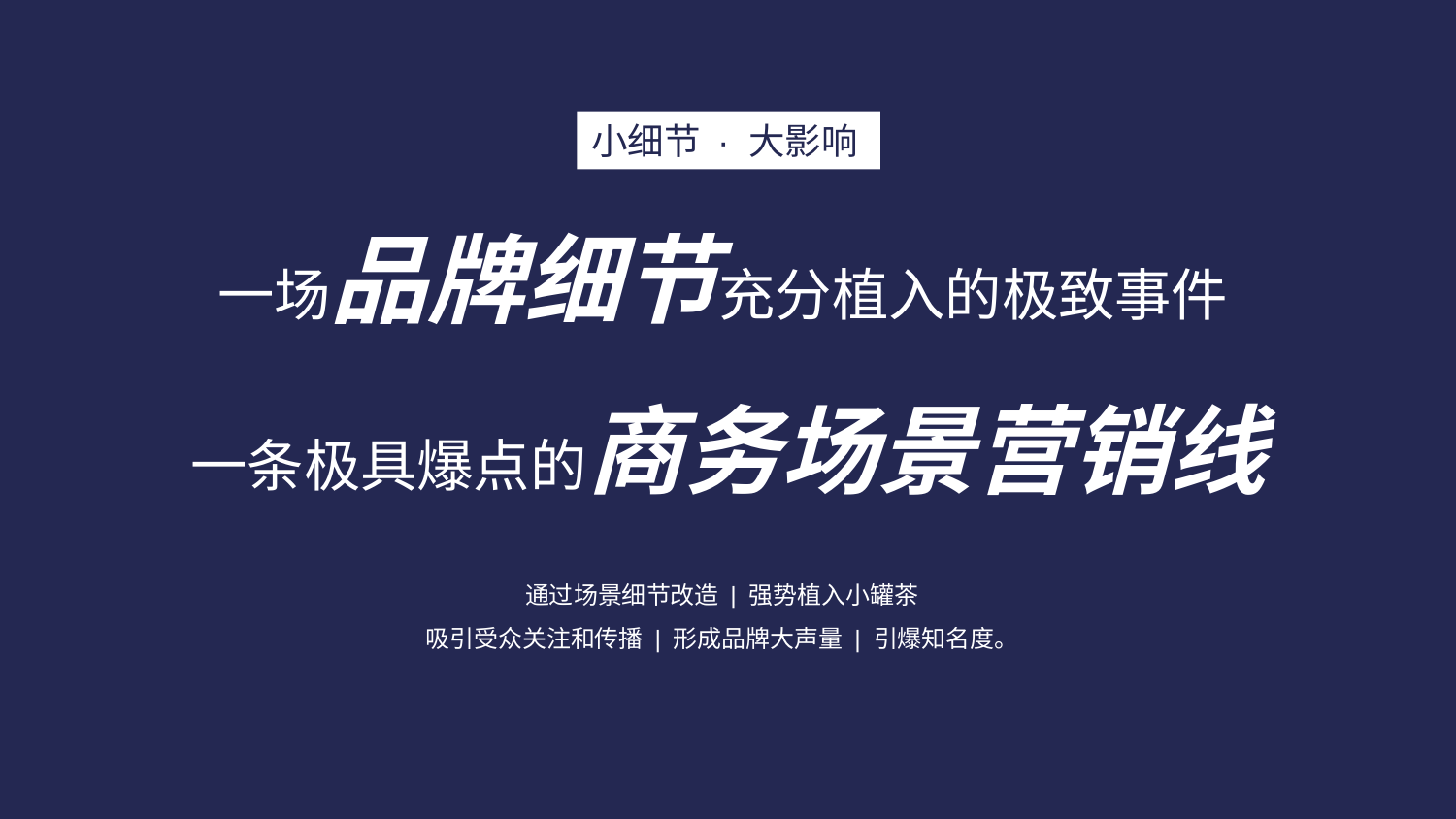

小细节 · 大影响
一场品牌细节充分植入的极致事件
一条极具爆点的商务场景营销线
通过场景细节改造 | 强势植入小罐茶
吸引受众关注和传播 | 形成品牌大声量 | 引爆知名度。